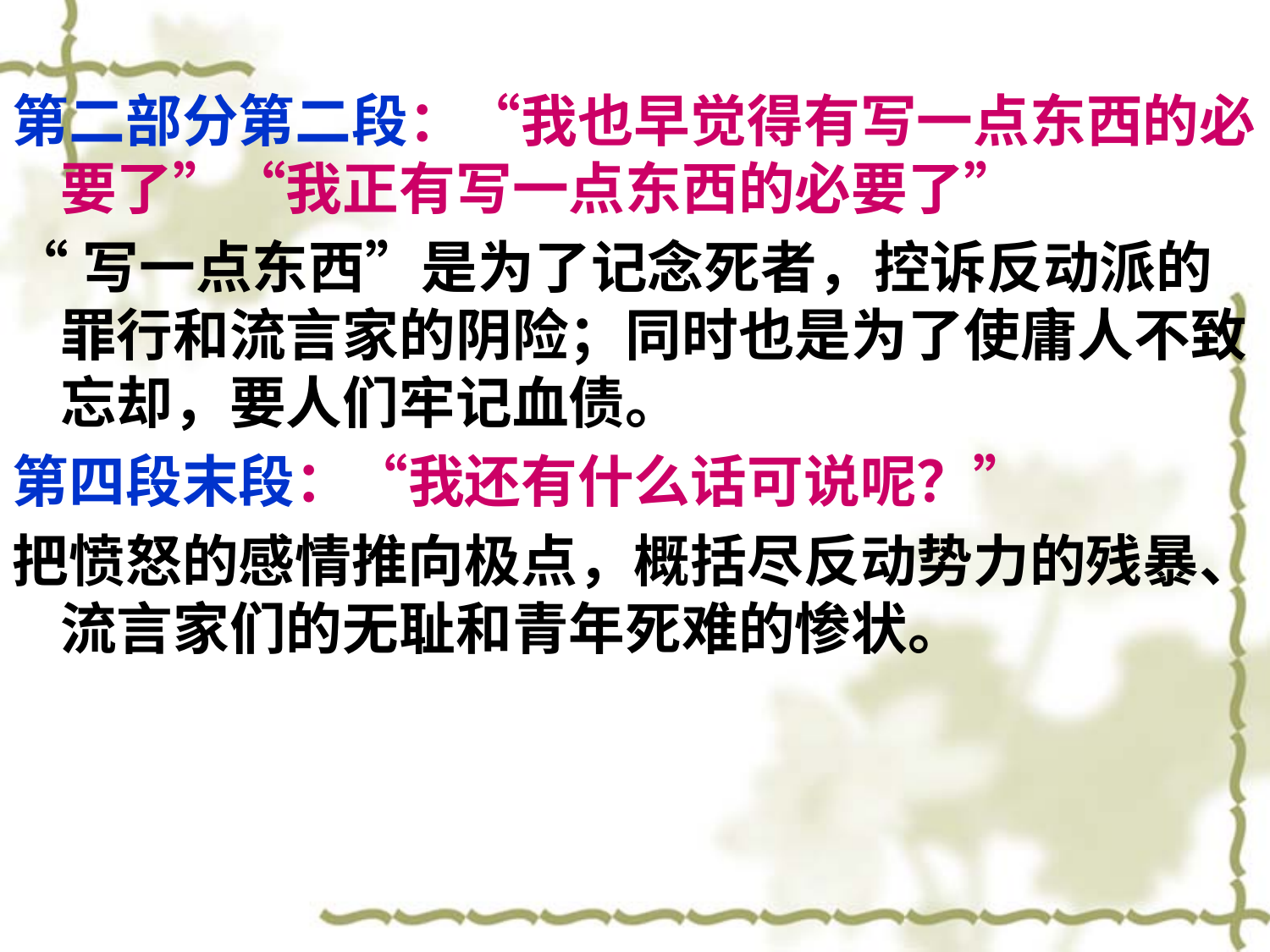

第二部分第二段：“我也早觉得有写一点东西的必要了”“我正有写一点东西的必要了”
“写一点东西”是为了记念死者，控诉反动派的罪行和流言家的阴险；同时也是为了使庸人不致忘却，要人们牢记血债。
第四段末段：“我还有什么话可说呢？”
把愤怒的感情推向极点，概括尽反动势力的残暴、流言家们的无耻和青年死难的惨状。